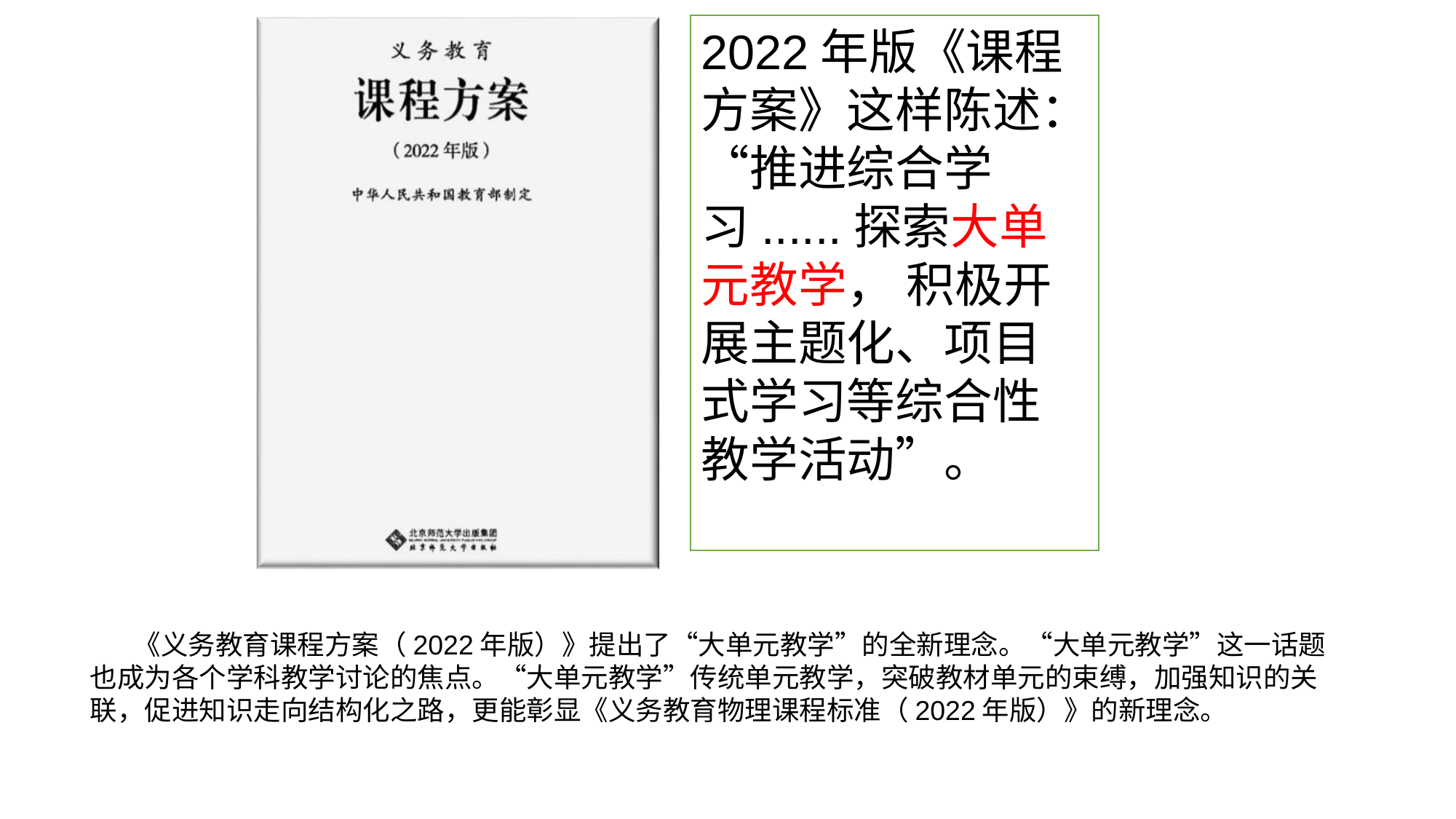

2022年版《课程方案》这样陈述：“推进综合学习......探索大单元教学， 积极开展主题化、项目式学习等综合性教学活动”。

      《义务教育课程方案（2022年版）》提出了“大单元教学”的全新理念。“大单元教学”这一话题也成为各个学科教学讨论的焦点。“大单元教学”传统单元教学，突破教材单元的束缚，加强知识的关联，促进知识走向结构化之路，更能彰显《义务教育物理课程标准（2022年版）》的新理念。